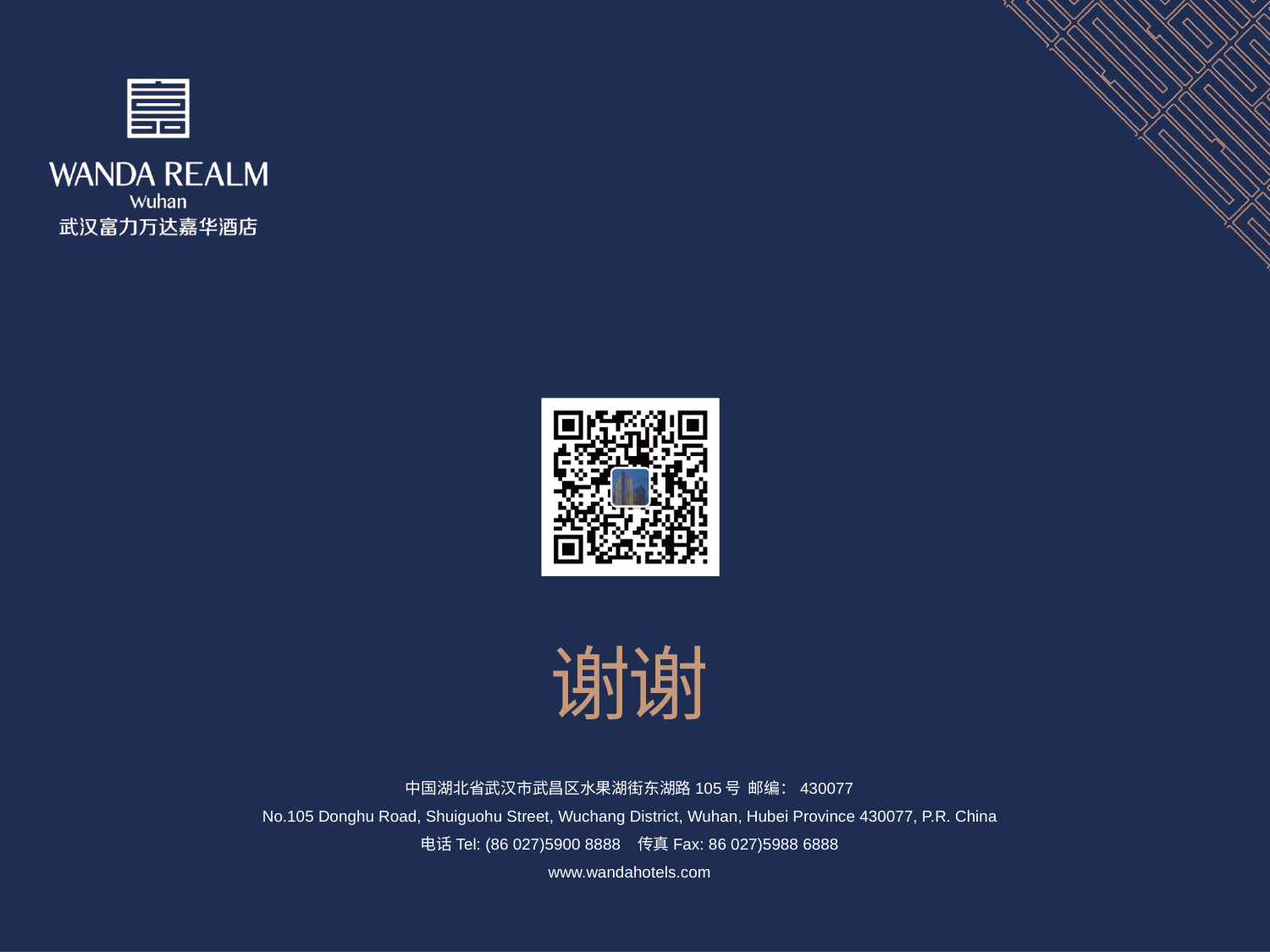

谢谢
中国湖北省武汉市武昌区水果湖街东湖路105号  邮编：430077
No.105 Donghu Road, Shuiguohu Street, Wuchang District, Wuhan, Hubei Province 430077, P.R. China
电话Tel: (86 027)5900 8888   传真Fax: 86 027)5988 6888
www.wandahotels.com